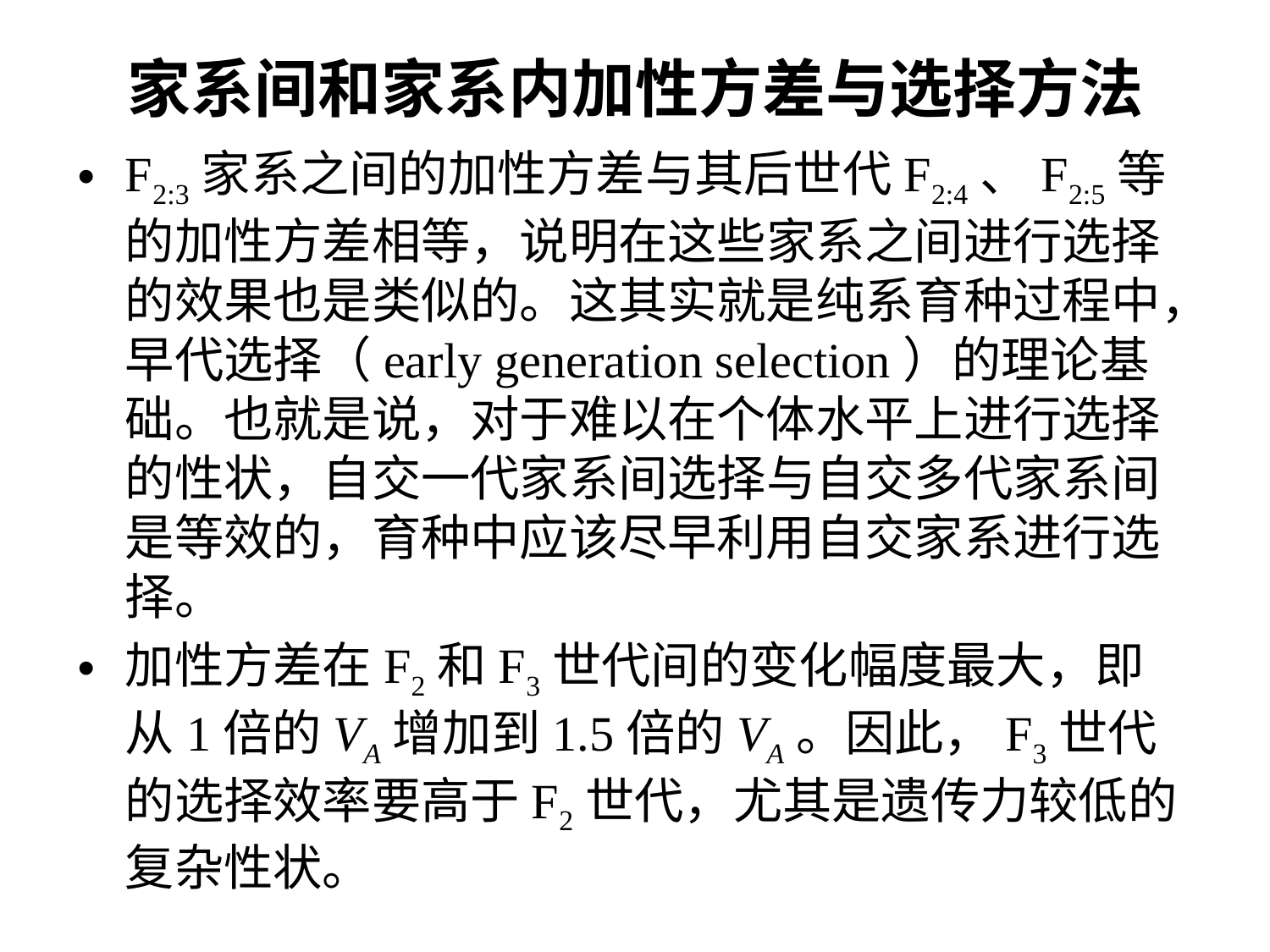

# 家系间和家系内加性方差与选择方法
F2:3家系之间的加性方差与其后世代F2:4、F2:5等的加性方差相等，说明在这些家系之间进行选择的效果也是类似的。这其实就是纯系育种过程中，早代选择（early generation selection）的理论基础。也就是说，对于难以在个体水平上进行选择的性状，自交一代家系间选择与自交多代家系间是等效的，育种中应该尽早利用自交家系进行选择。
加性方差在F2和F3世代间的变化幅度最大，即从1倍的VA增加到1.5倍的VA。因此，F3世代的选择效率要高于F2世代，尤其是遗传力较低的复杂性状。